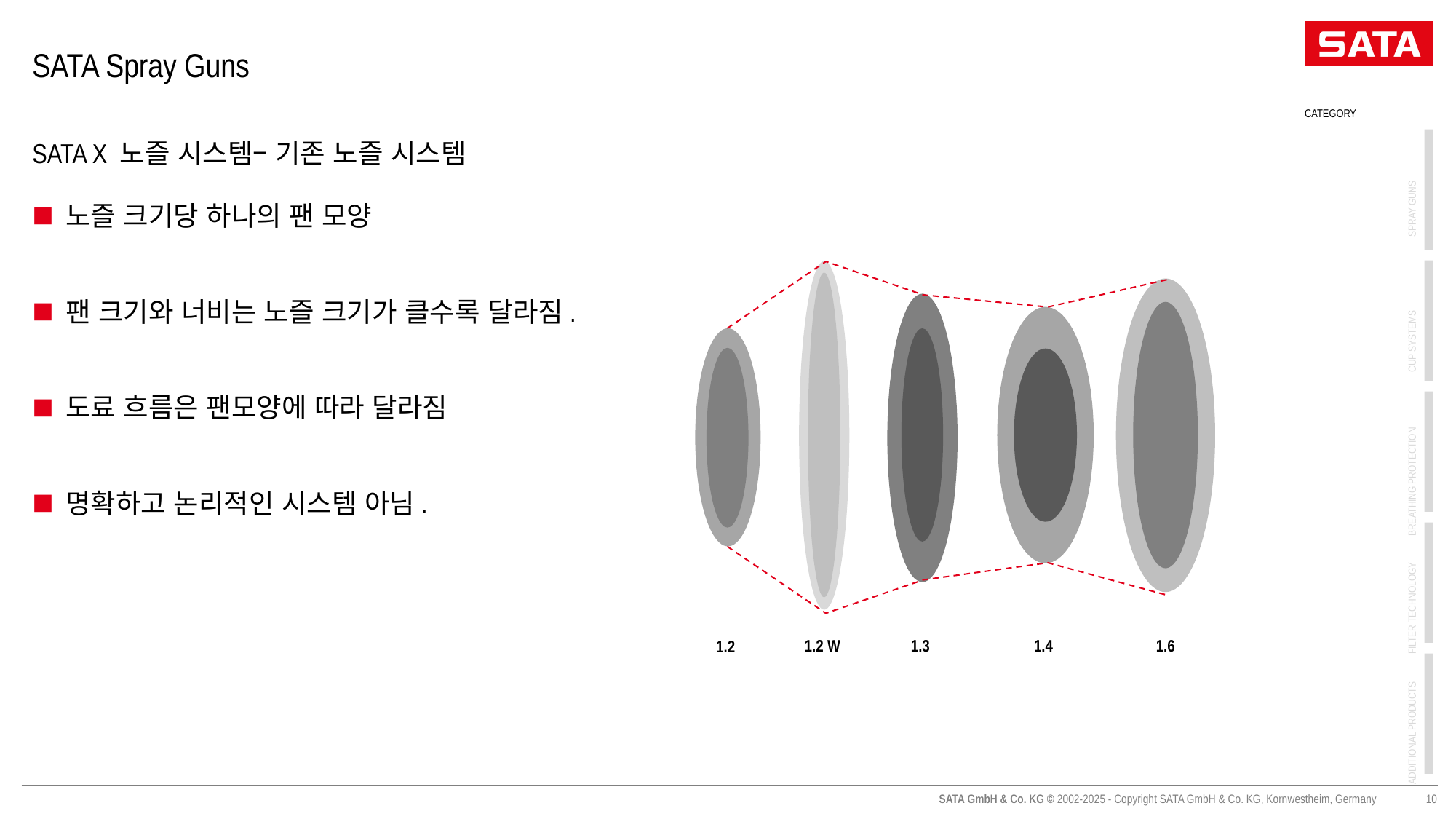

SATA Spray Guns
SATA X 노즐 시스템– 기존 노즐 시스템
노즐 크기당 하나의 팬 모양

팬 크기와 너비는 노즐 크기가 클수록 달라짐.

도료 흐름은 팬모양에 따라 달라짐

명확하고 논리적인 시스템 아님.

1.2 W
1.3
1.4
1.6
1.2